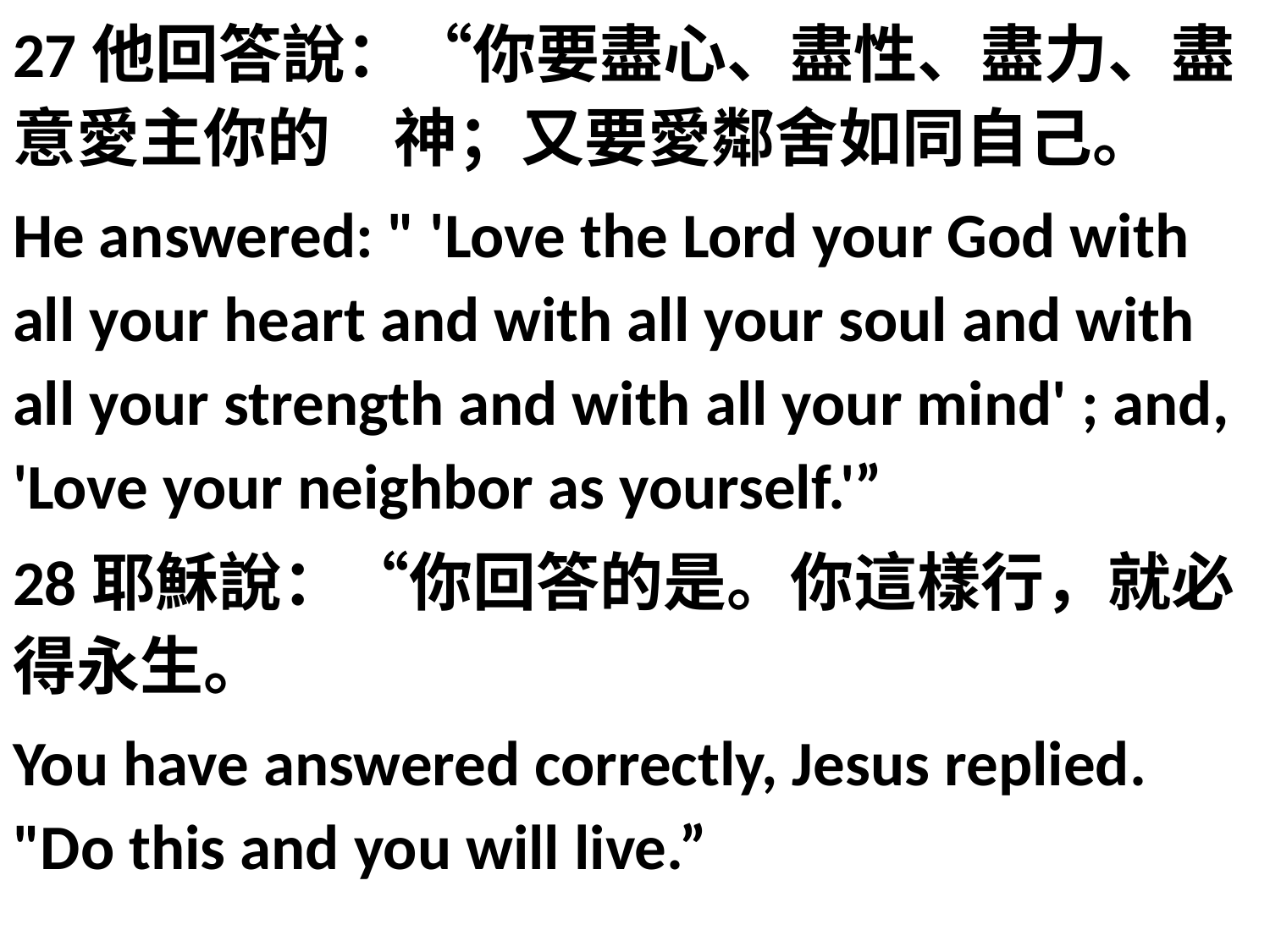

27他回答說：“你要盡心、盡性、盡力、盡意愛主你的　神；又要愛鄰舍如同自己。
He answered: " 'Love the Lord your God with all your heart and with all your soul and with all your strength and with all your mind' ; and, 'Love your neighbor as yourself.'”
28耶穌說：“你回答的是。你這樣行，就必得永生。
You have answered correctly, Jesus replied. "Do this and you will live.”